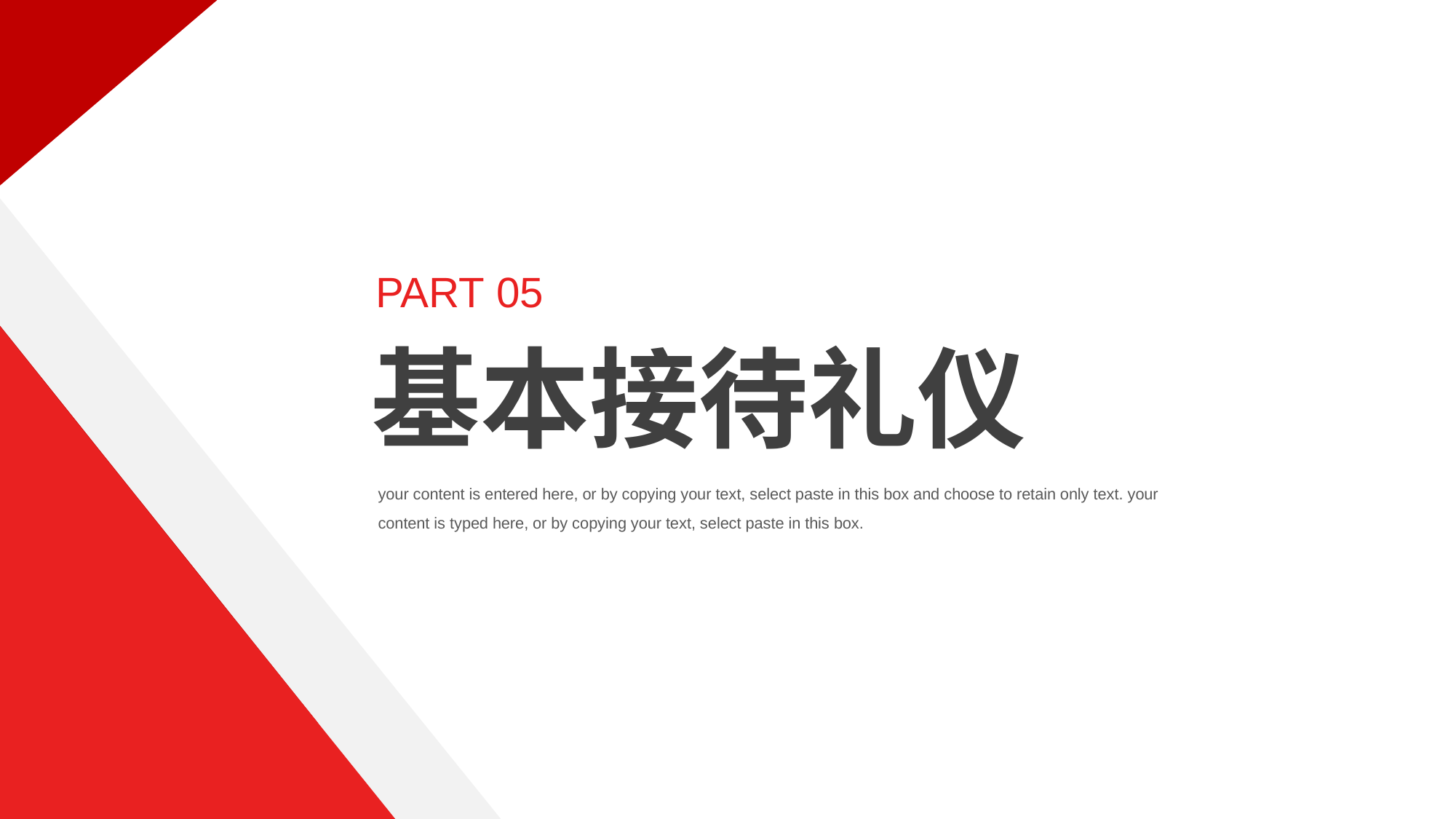

PART 05
基本接待礼仪
your content is entered here, or by copying your text, select paste in this box and choose to retain only text. your content is typed here, or by copying your text, select paste in this box.